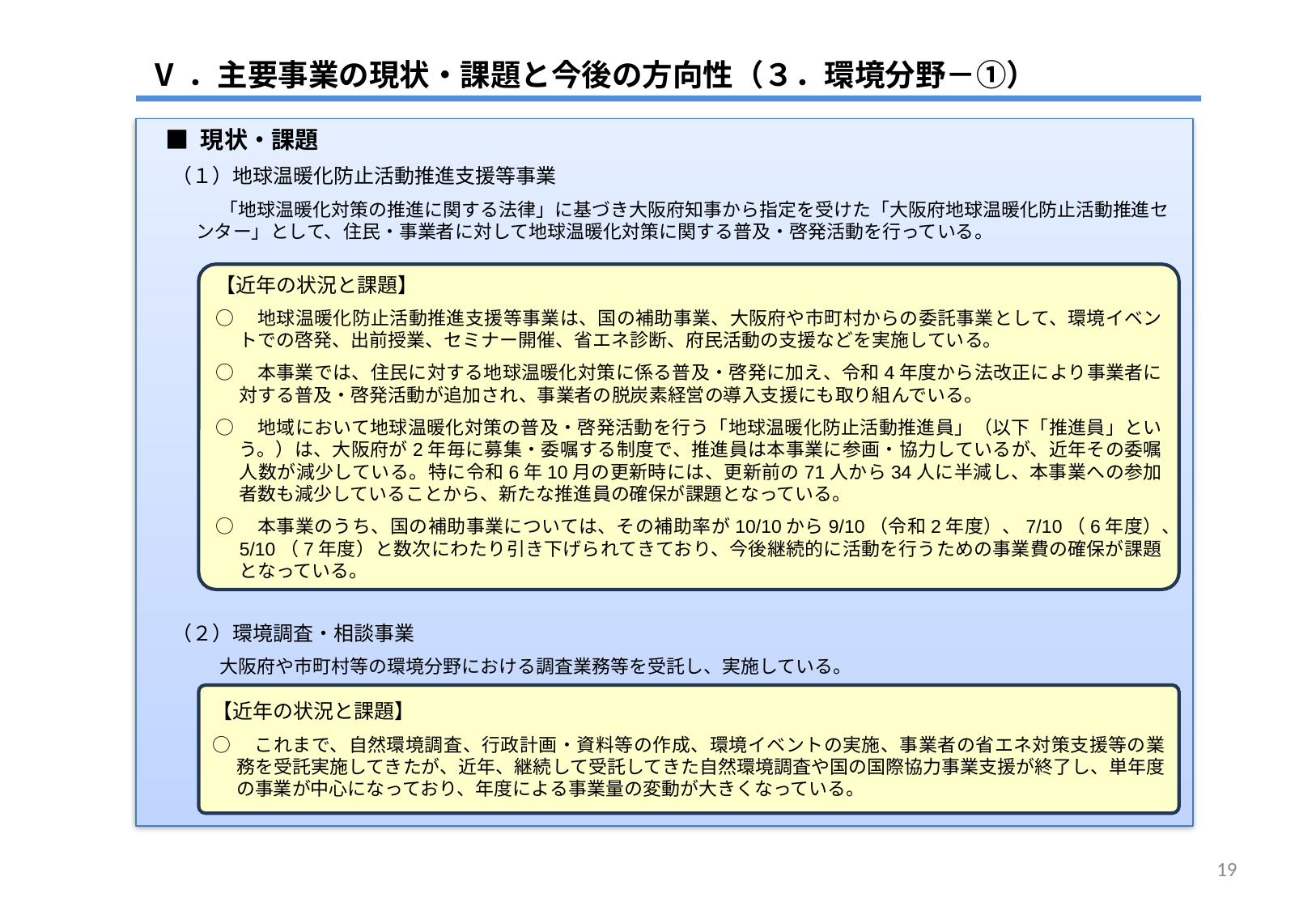

Ⅴ．主要事業の現状・課題と今後の方向性（３．環境分野－①）

■ 現状・課題
（１）地球温暖化防止活動推進支援等事業
「地球温暖化対策の推進に関する法律」に基づき大阪府知事から指定を受けた「大阪府地球温暖化防止活動推進センター」として、住民・事業者に対して地球温暖化対策に関する普及・啓発活動を行っている。

（２）環境調査・相談事業
大阪府や市町村等の環境分野における調査業務等を受託し、実施している。

【近年の状況と課題】
○　地球温暖化防止活動推進支援等事業は、国の補助事業、大阪府や市町村からの委託事業として、環境イベントでの啓発、出前授業、セミナー開催、省エネ診断、府民活動の支援などを実施している。
○　本事業では、住民に対する地球温暖化対策に係る普及・啓発に加え、令和4年度から法改正により事業者に対する普及・啓発活動が追加され、事業者の脱炭素経営の導入支援にも取り組んでいる。
○　地域において地球温暖化対策の普及・啓発活動を行う「地球温暖化防止活動推進員」（以下「推進員」という。）は、大阪府が2年毎に募集・委嘱する制度で、推進員は本事業に参画・協力しているが、近年その委嘱人数が減少している。特に令和6年10月の更新時には、更新前の71人から34人に半減し、本事業への参加者数も減少していることから、新たな推進員の確保が課題となっている。
○　本事業のうち、国の補助事業については、その補助率が10/10から9/10（令和2年度）、7/10（6年度）、5/10（7年度）と数次にわたり引き下げられてきており、今後継続的に活動を行うための事業費の確保が課題となっている。
【近年の状況と課題】
○　これまで、自然環境調査、行政計画・資料等の作成、環境イベントの実施、事業者の省エネ対策支援等の業務を受託実施してきたが、近年、継続して受託してきた自然環境調査や国の国際協力事業支援が終了し、単年度の事業が中心になっており、年度による事業量の変動が大きくなっている。
19